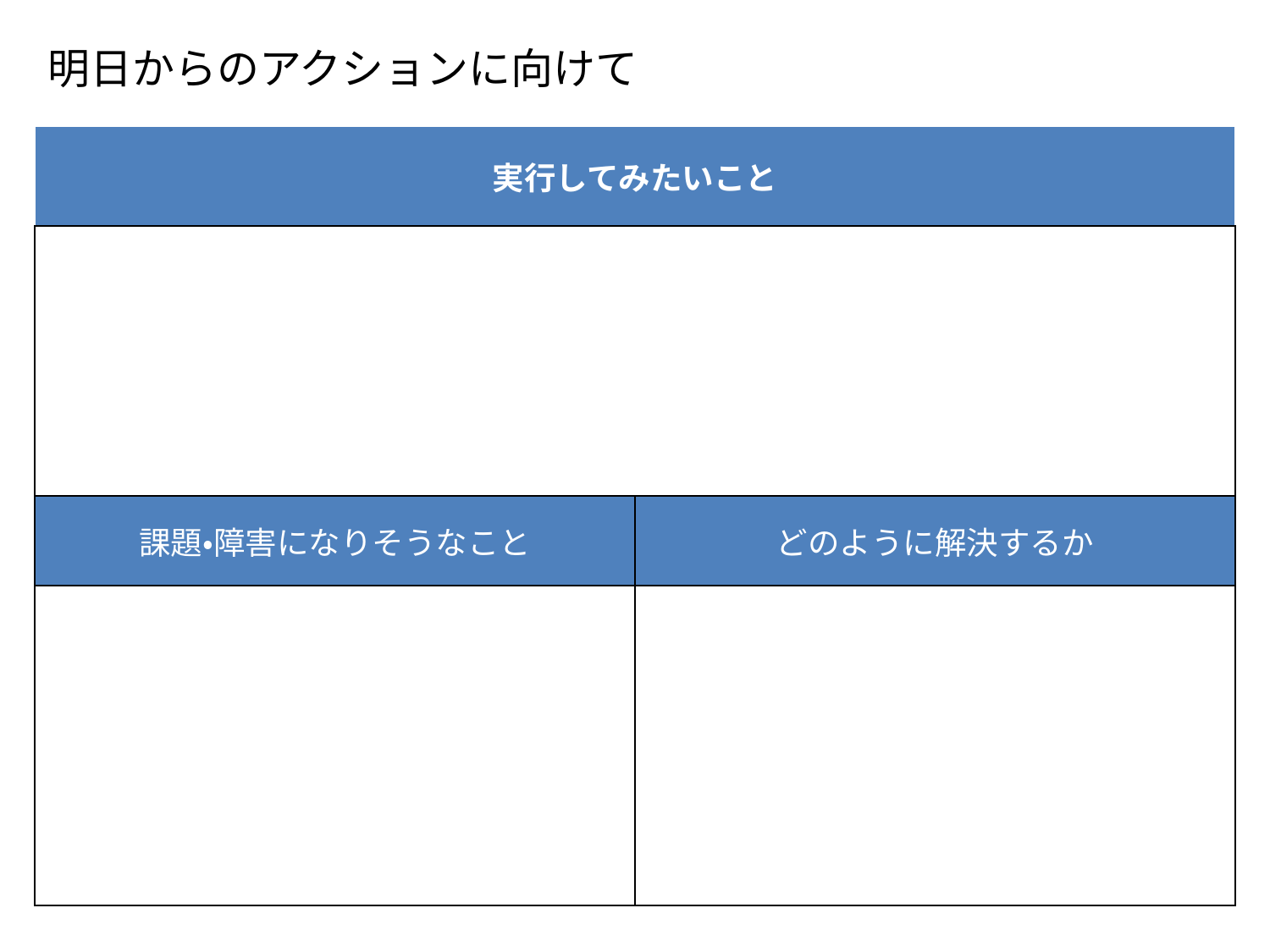

明日からのアクションに向けて
| 実行してみたいこと |  |
| --- | --- |
|  |  |
| 課題・障害になりそうなこと | どのように解決するか |
|  |  |